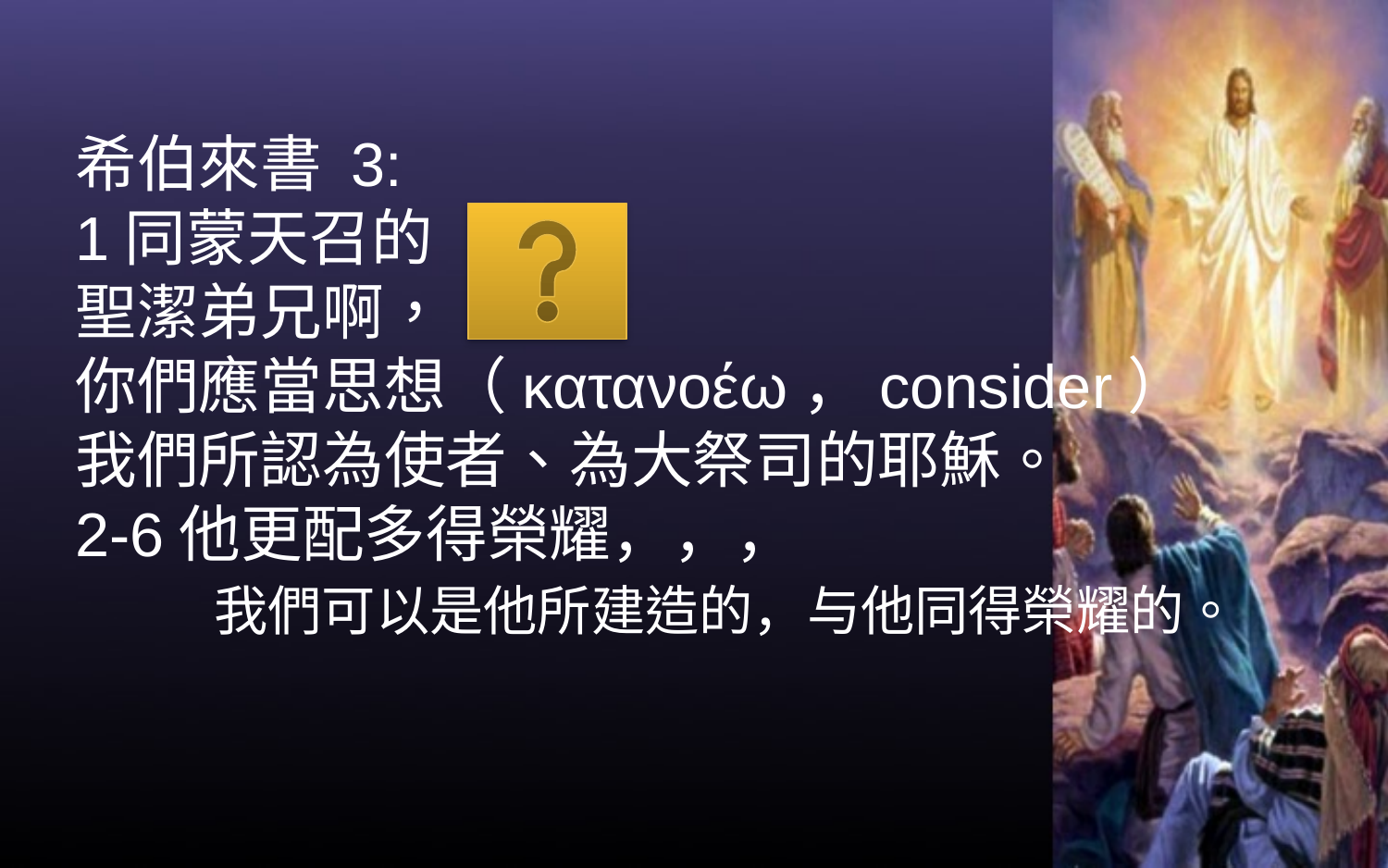

希伯來書 3:
1同蒙天召的
聖潔弟兄啊，
你們應當思想（κατανοέω，consider）
我們所認為使者、為大祭司的耶穌。
2-6他更配多得榮耀，，，
	我們可以是他所建造的，与他同得榮耀的。